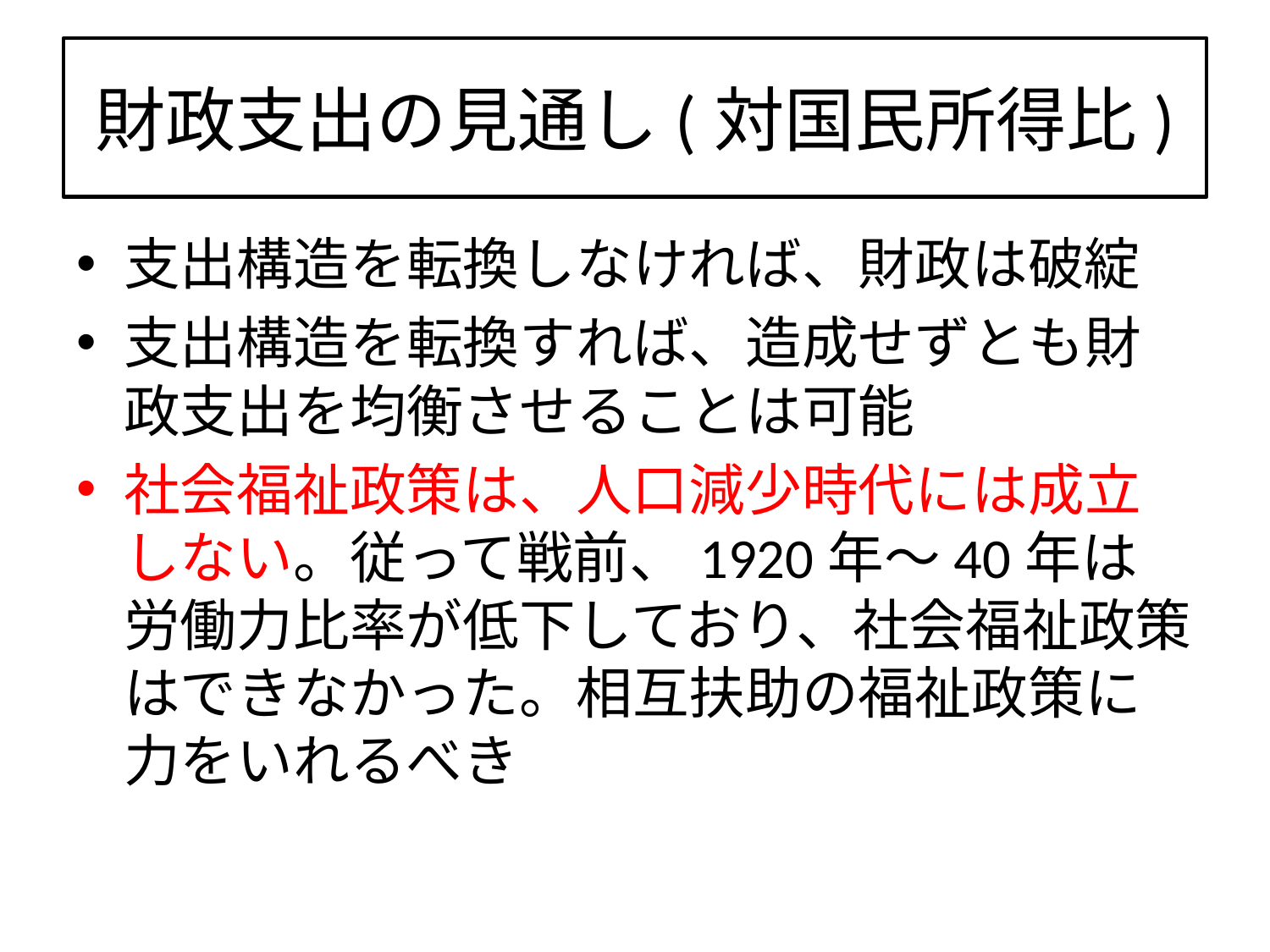

# 財政支出の見通し(対国民所得比)
支出構造を転換しなければ、財政は破綻
支出構造を転換すれば、造成せずとも財政支出を均衡させることは可能
社会福祉政策は、人口減少時代には成立しない。従って戦前、1920年～40年は労働力比率が低下しており、社会福祉政策はできなかった。相互扶助の福祉政策に力をいれるべき